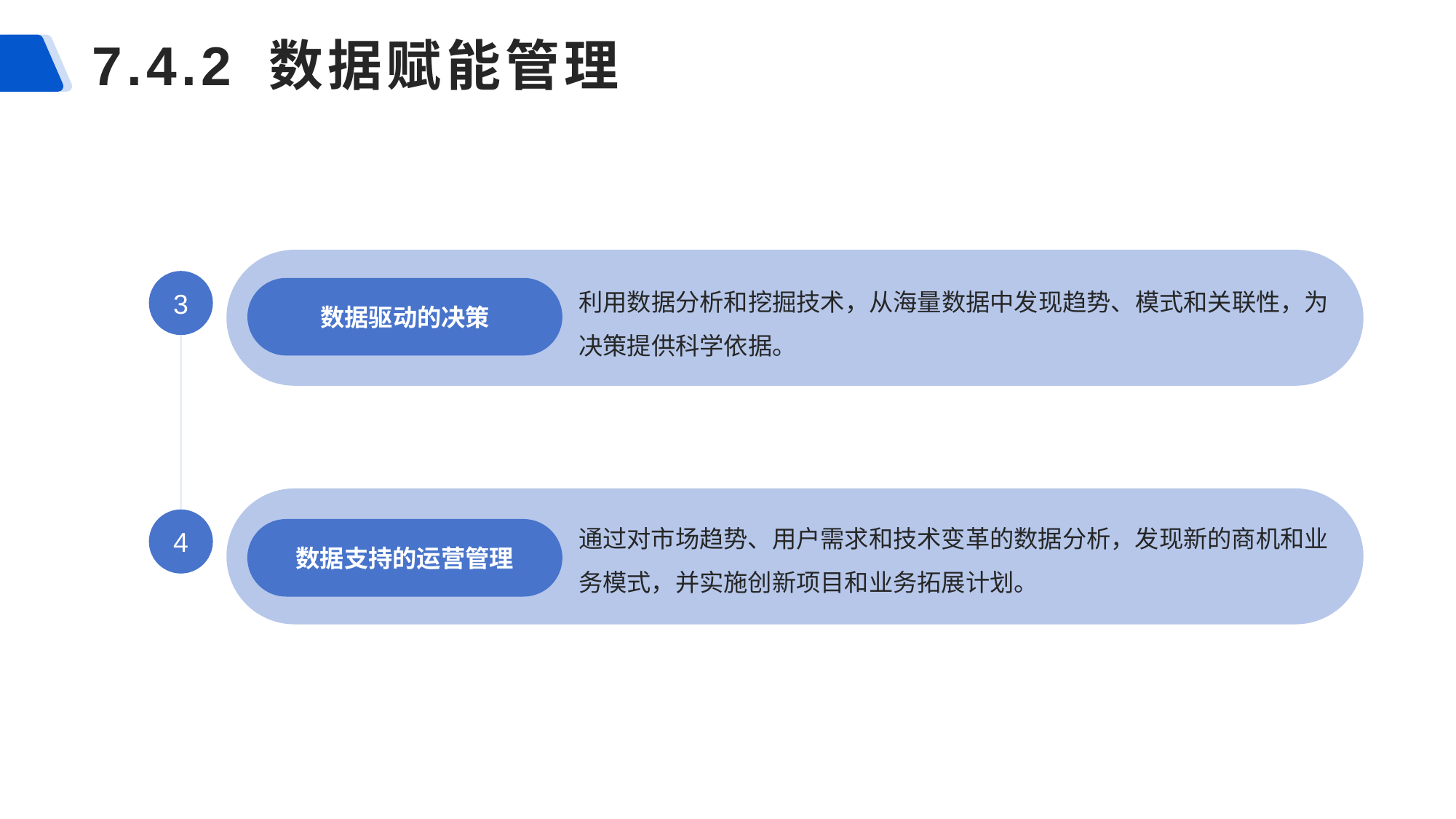

# 7.4.2 数据赋能管理

利用数据分析和挖掘技术，从海量数据中发现趋势、模式和关联性，为决策提供科学依据。
3
数据驱动的决策

通过对市场趋势、用户需求和技术变革的数据分析，发现新的商机和业务模式，并实施创新项目和业务拓展计划。
4
数据支持的运营管理